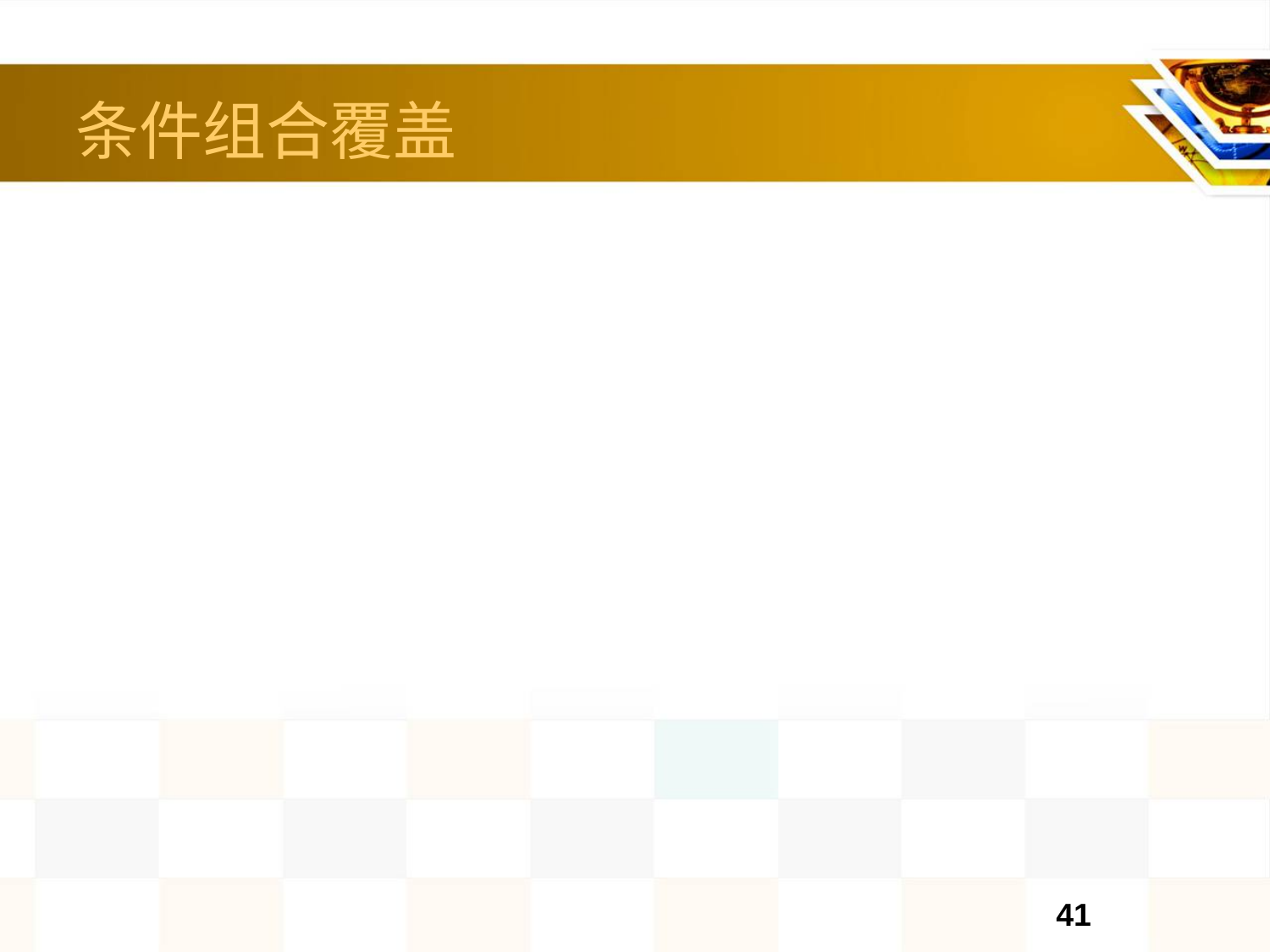

# 条件组合覆盖
【优点】条件组合覆盖准则满足语句覆盖、判定覆盖、条件覆盖和判定/条件覆盖准则。
【缺点】线性地增加了测试用例的数量。
条件组合覆盖并不能覆盖程序中的每一条路径。
示例中的“a真b假”未覆盖！